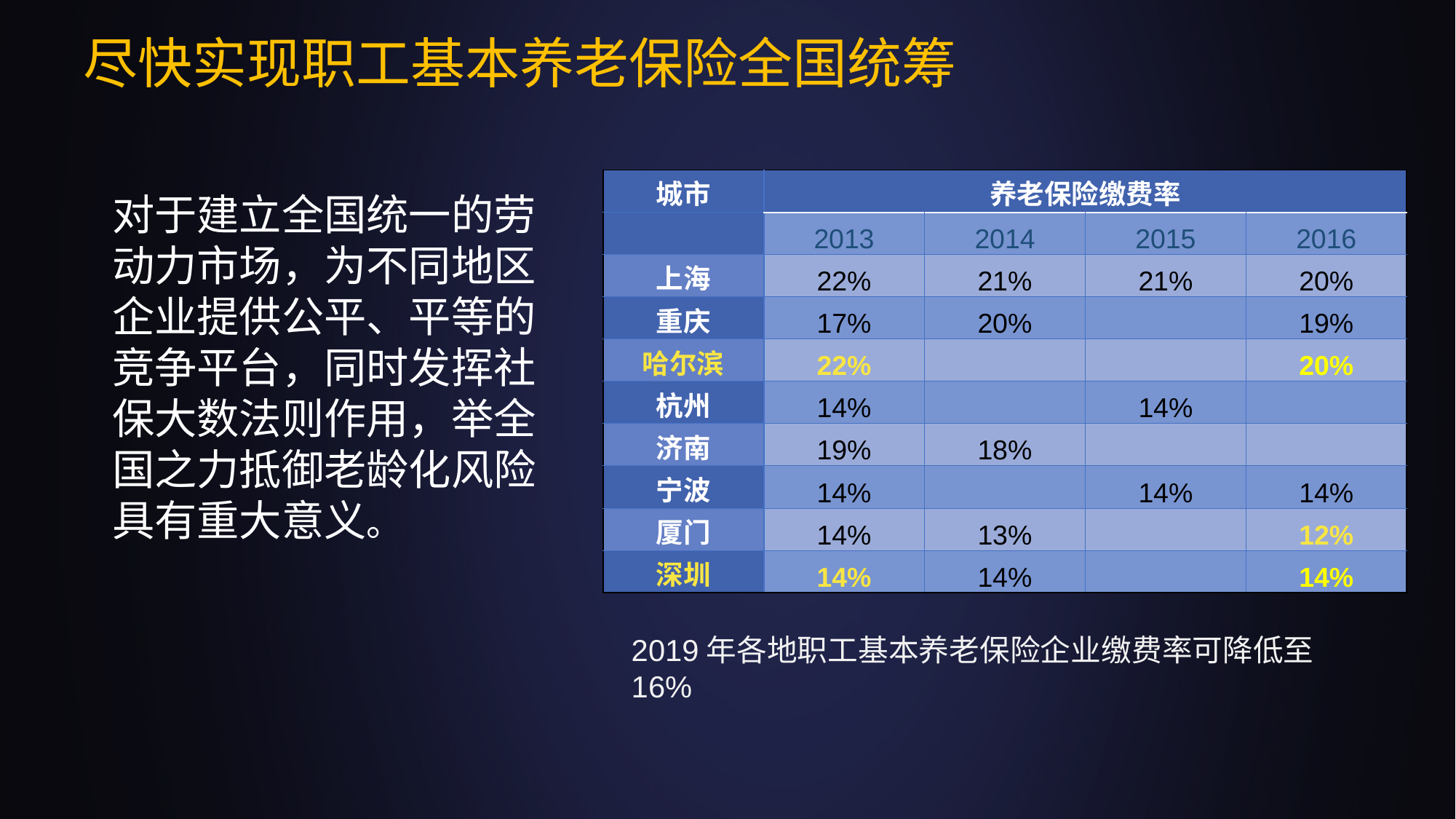

尽快实现职工基本养老保险全国统筹

| 城市 | 养老保险缴费率 |  |  |  |
| --- | --- | --- | --- | --- |
|  | 2013 | 2014 | 2015 | 2016 |
| 上海 | 22% | 21% | 21% | 20% |
| 重庆 | 17% | 20% |  | 19% |
| 哈尔滨 | 22% |  |  | 20% |
| 杭州 | 14% |  | 14% |  |
| 济南 | 19% | 18% |  |  |
| 宁波 | 14% |  | 14% | 14% |
| 厦门 | 14% | 13% |  | 12% |
| 深圳 | 14% | 14% |  | 14% |
对于建立全国统一的劳动力市场，为不同地区企业提供公平、平等的竞争平台，同时发挥社保大数法则作用，举全国之力抵御老龄化风险具有重大意义。
2019年各地职工基本养老保险企业缴费率可降低至16%